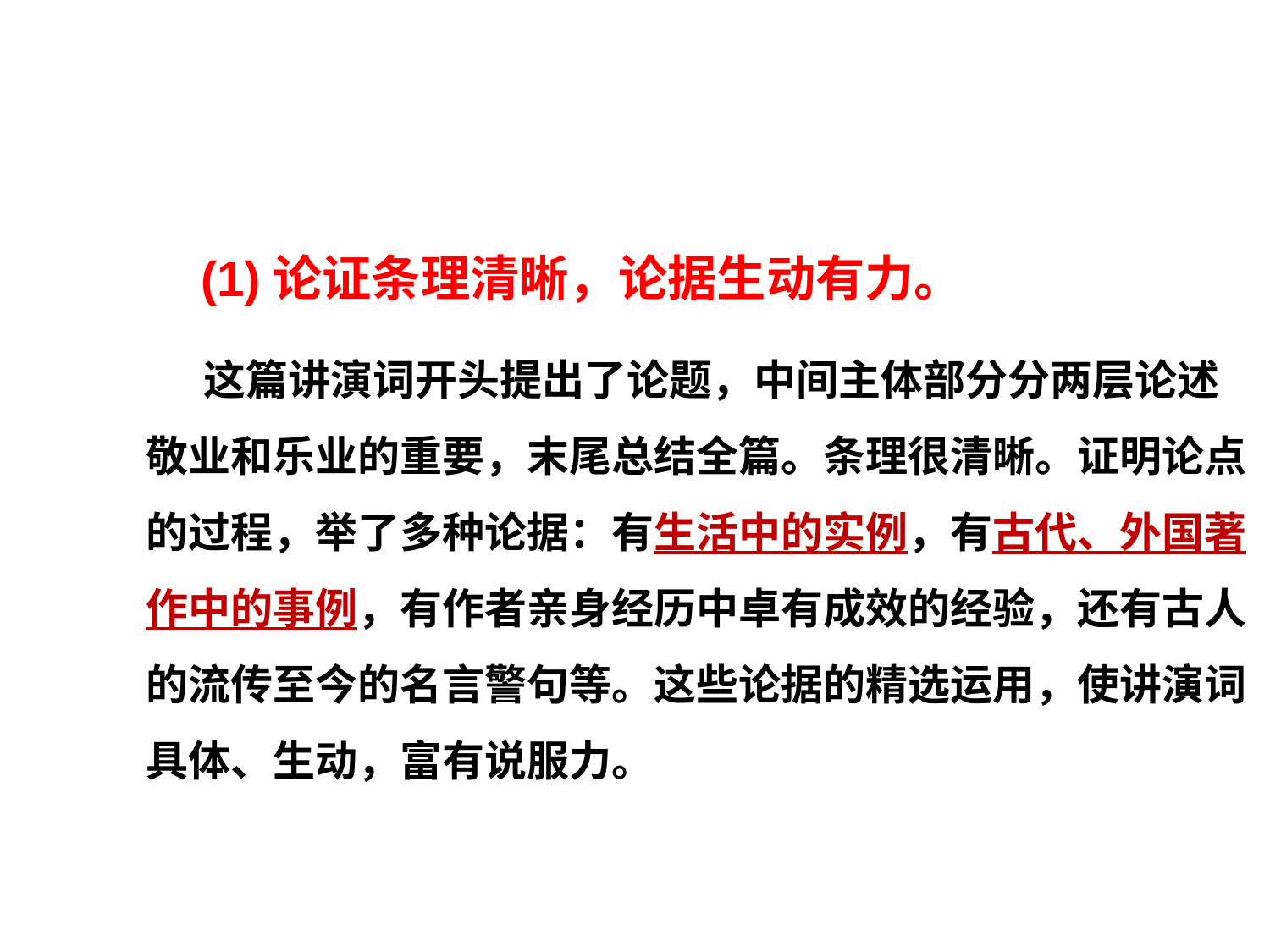

写法探究

    (1)论证条理清晰，论据生动有力。
     这篇讲演词开头提出了论题，中间主体部分分两层论述敬业和乐业的重要，末尾总结全篇。条理很清晰。证明论点的过程，举了多种论据：有生活中的实例，有古代、外国著作中的事例，有作者亲身经历中卓有成效的经验，还有古人的流传至今的名言警句等。这些论据的精选运用，使讲演词具体、生动，富有说服力。